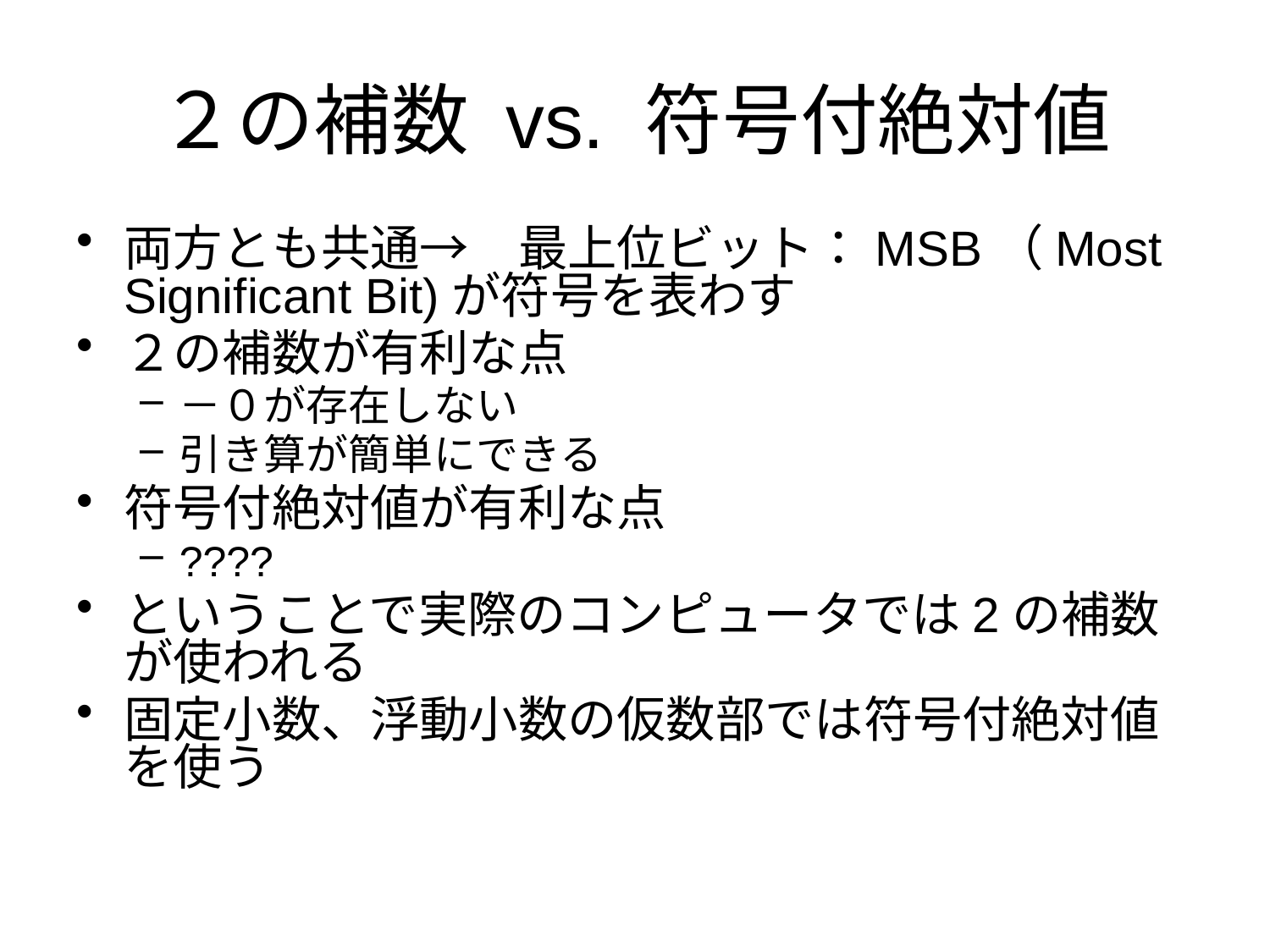

# ２の補数 vs. 符号付絶対値
両方とも共通→　最上位ビット：MSB（Most Significant Bit)が符号を表わす
２の補数が有利な点
－０が存在しない
引き算が簡単にできる
符号付絶対値が有利な点
????
ということで実際のコンピュータでは2の補数が使われる
固定小数、浮動小数の仮数部では符号付絶対値を使う